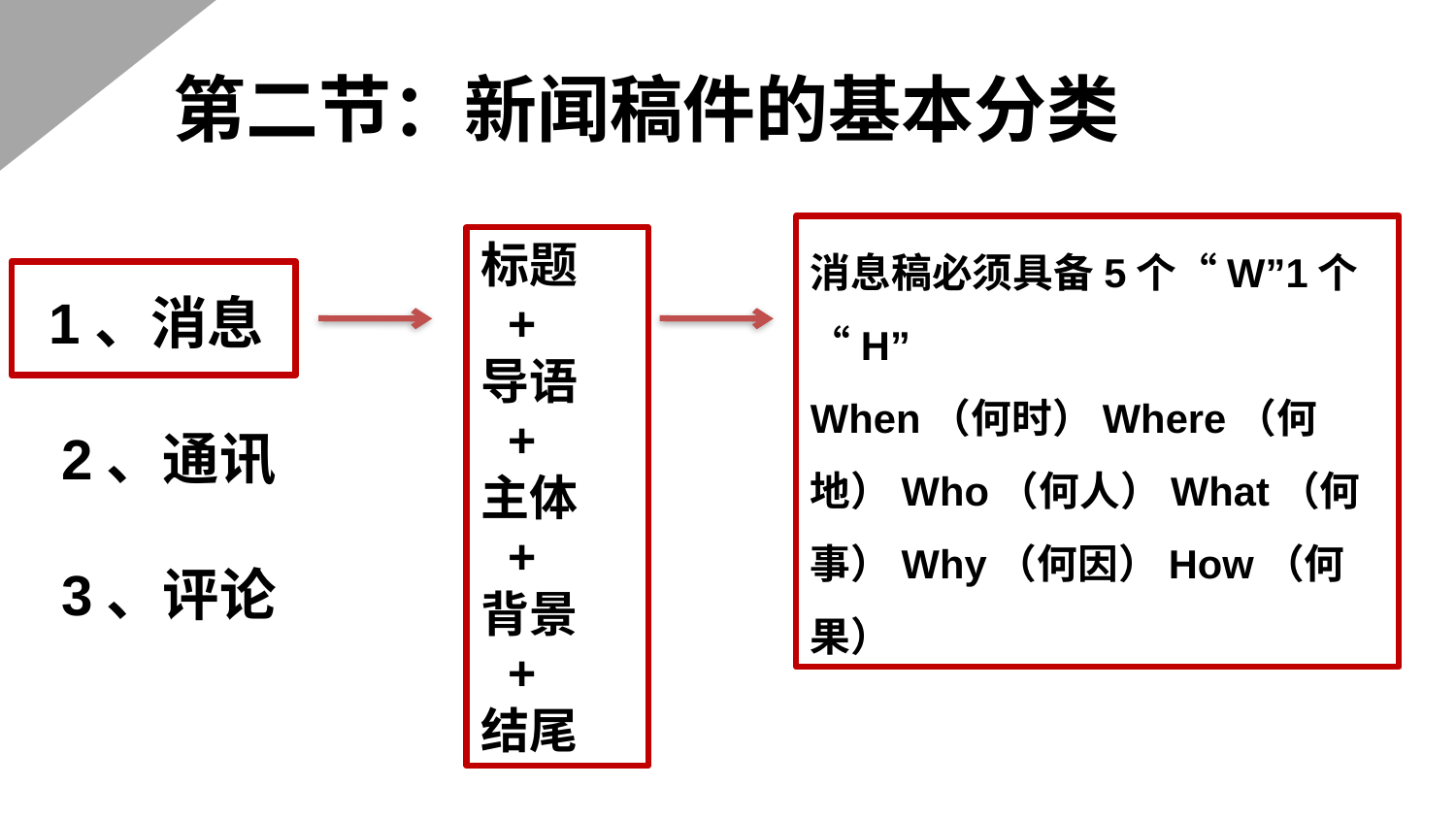

第二节：新闻稿件的基本分类
　    　1、消息
　　2、通讯
　　3、评论
消息稿必须具备5个“W”1个“H”
When（何时）Where（何地）Who（何人）What（何事）Why（何因）How（何果）
标题
  +
导语
  +
主体
  +
背景
  +
结尾